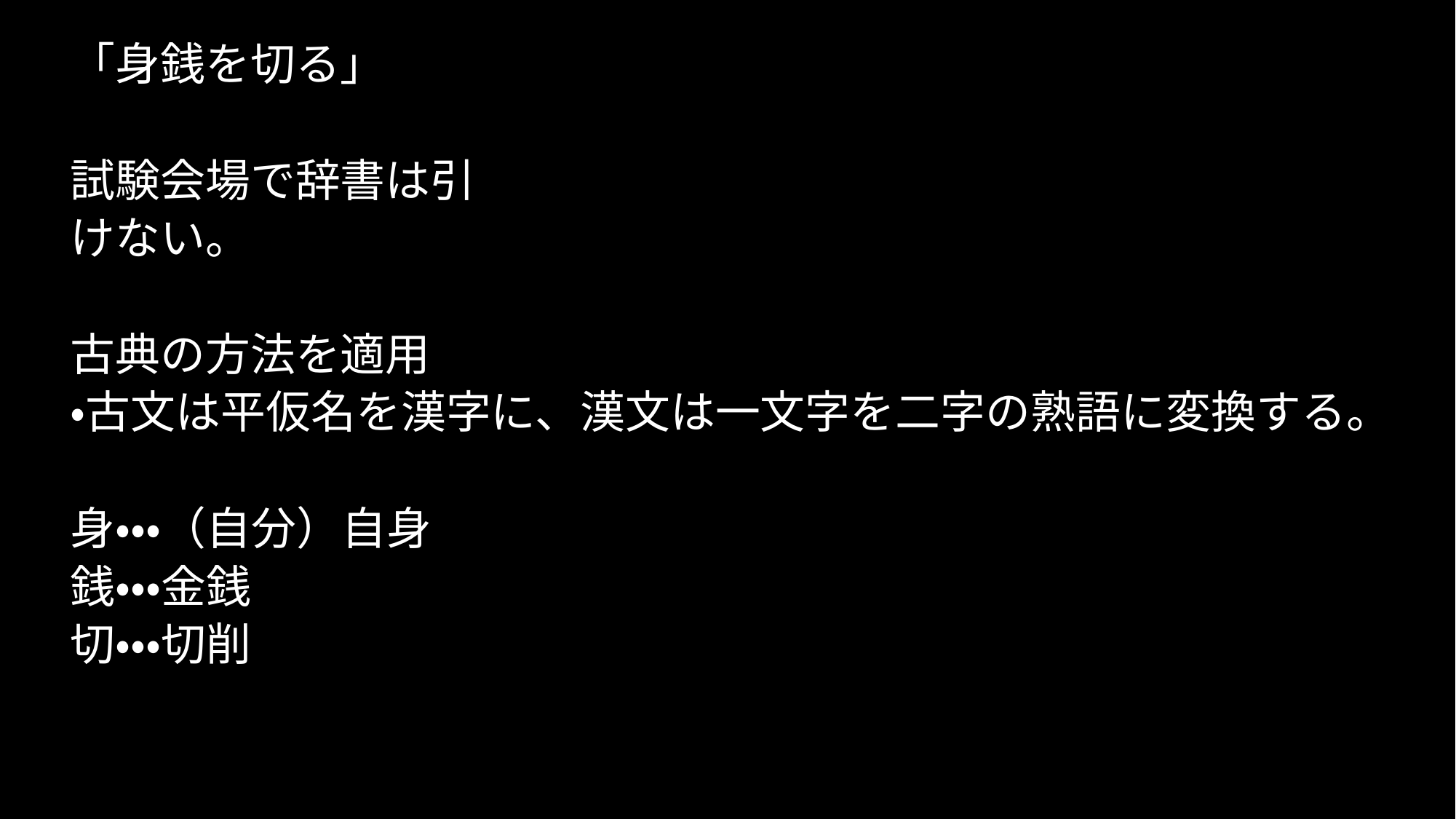

「身銭を切る」

試験会場で辞書は引
けない。

古典の方法を適用
・古文は平仮名を漢字に、漢文は一文字を二字の熟語に変換する。

身・・・（自分）自身
銭・・・金銭
切・・・切削